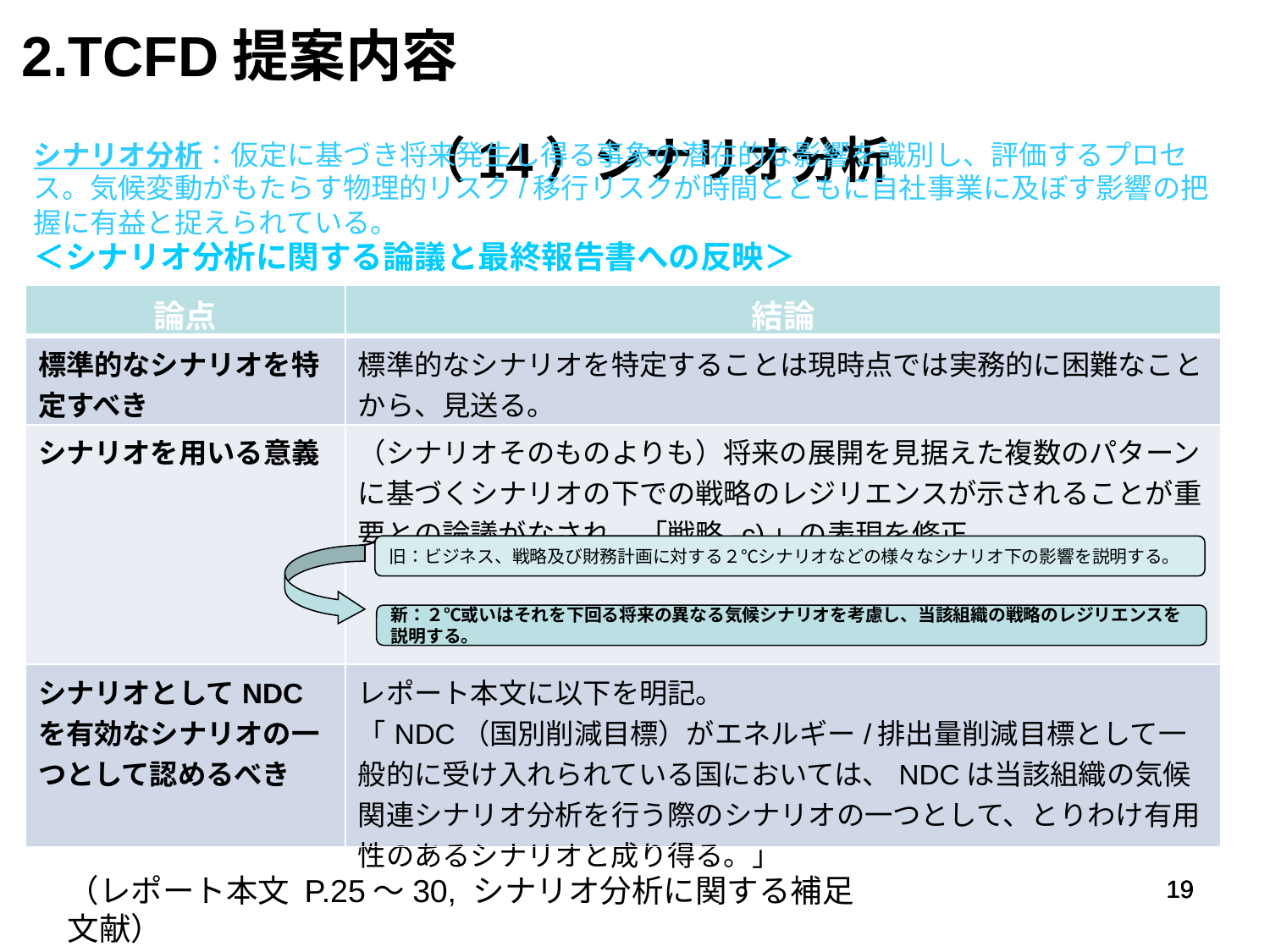

2.TCFD提案内容　　　　　　　　　　　　　　　　　　　　　　　　　　　　　　　　　　　　　　　　　（14）シナリオ分析
シナリオ分析：仮定に基づき将来発生し得る事象の潜在的な影響を識別し、評価するプロセス。気候変動がもたらす物理的リスク/移行リスクが時間とともに自社事業に及ぼす影響の把握に有益と捉えられている。
＜シナリオ分析に関する論議と最終報告書への反映＞
| 論点 | 結論 |
| --- | --- |
| 標準的なシナリオを特定すべき | 標準的なシナリオを特定することは現時点では実務的に困難なことから、見送る。 |
| シナリオを用いる意義 | （シナリオそのものよりも）将来の展開を見据えた複数のパターンに基づくシナリオの下での戦略のレジリエンスが示されることが重要との論議がなされ、「戦略-c)」の表現を修正。 |
| シナリオとしてNDCを有効なシナリオの一つとして認めるべき | レポート本文に以下を明記。 「NDC（国別削減目標）がエネルギー/排出量削減目標として一般的に受け入れられている国においては、NDCは当該組織の気候関連シナリオ分析を行う際のシナリオの一つとして、とりわけ有用性のあるシナリオと成り得る。」 |
旧：ビジネス、戦略及び財務計画に対する２℃シナリオなどの様々なシナリオ下の影響を説明する。

新：２℃或いはそれを下回る将来の異なる気候シナリオを考慮し、当該組織の戦略のレジリエンスを説明する。
（レポート本文 P.25～30, シナリオ分析に関する補足文献）
19
19
19
19